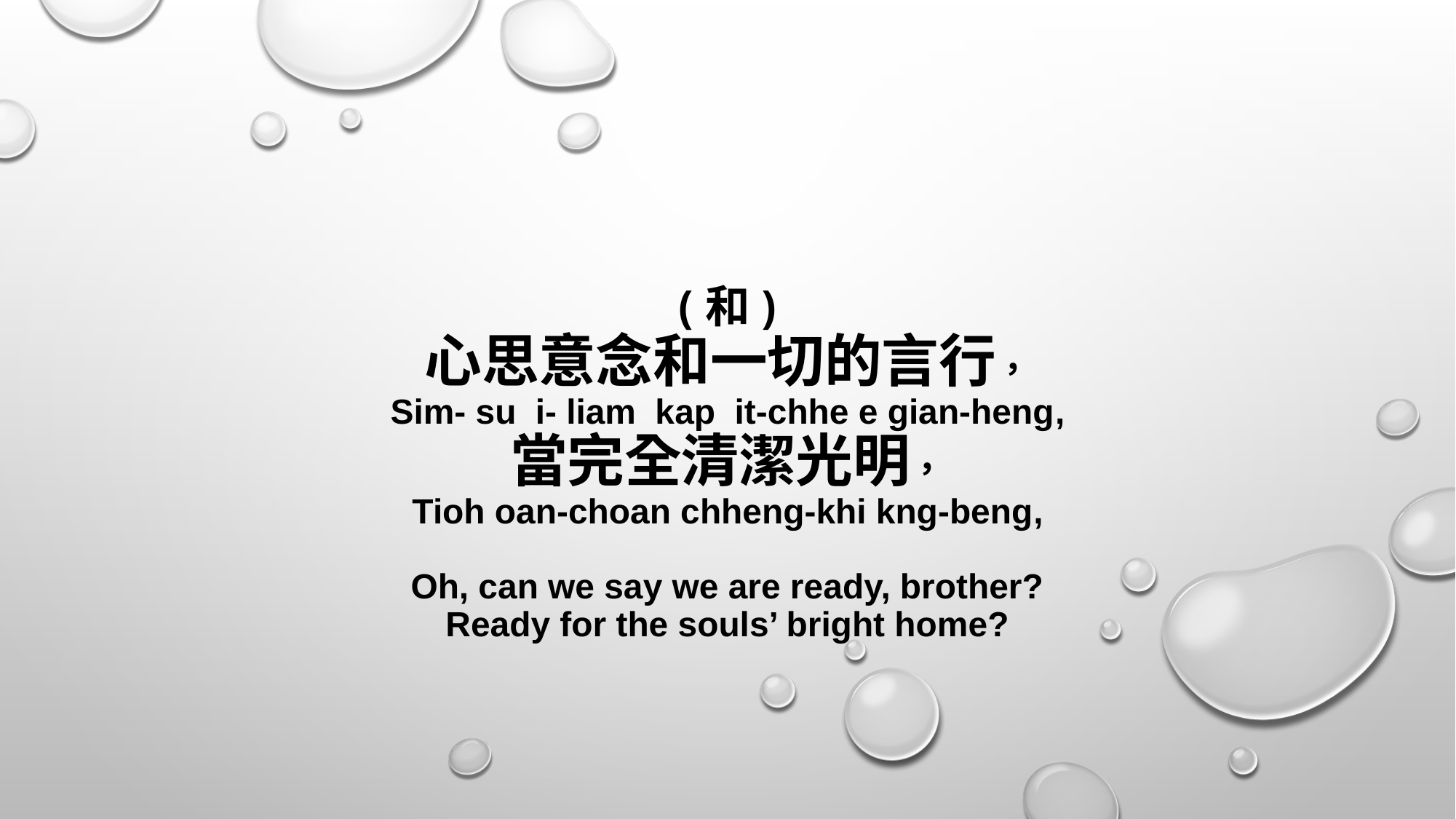

# (和) 心思意念和一切的言行， Sim- su  i- liam  kap  it-chhe e gian-heng, 當完全清潔光明， Tioh oan-choan chheng-khi kng-beng, Oh, can we say we are ready, brother? Ready for the souls’ bright home?